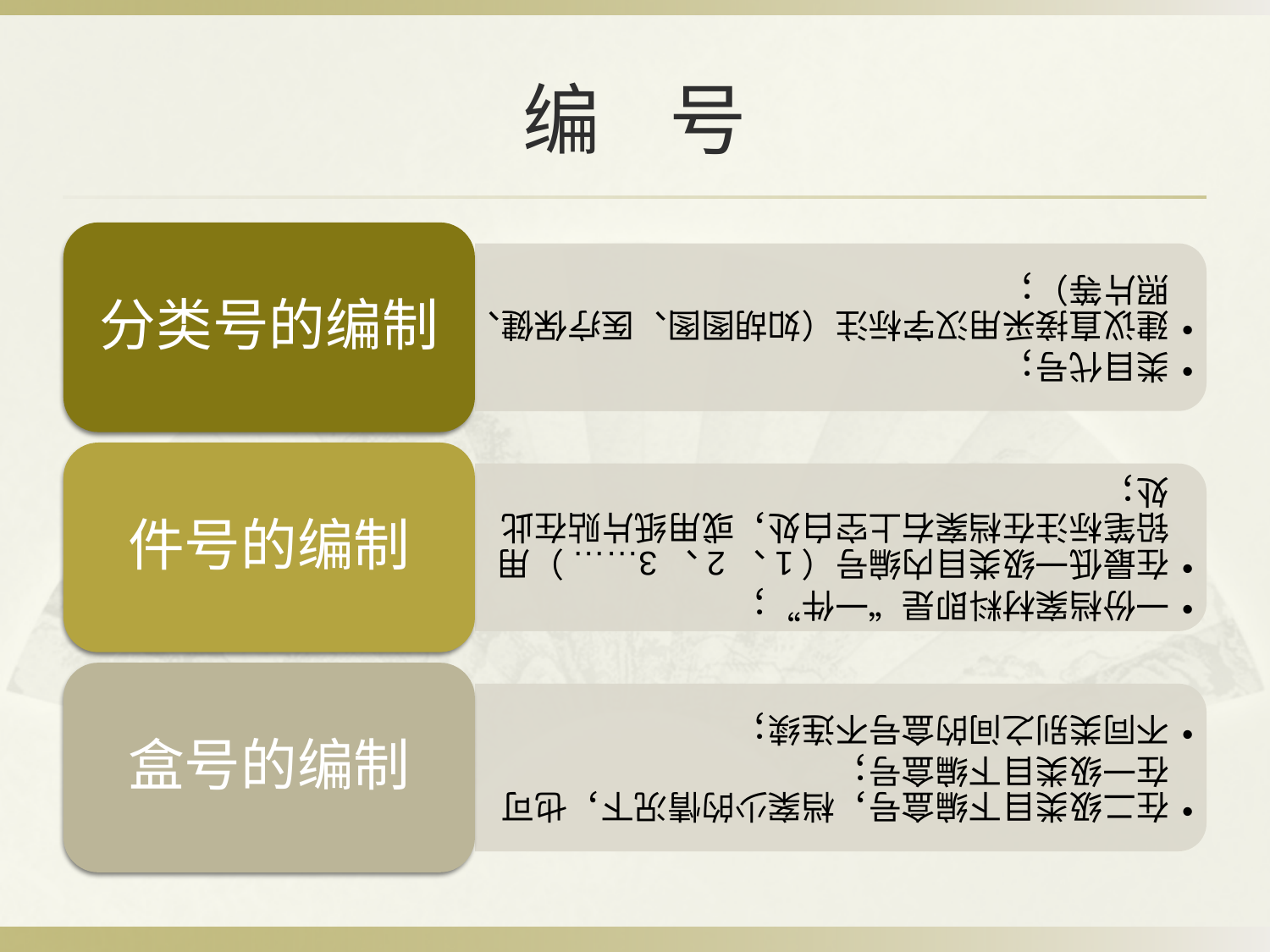

# 编    号
类目代号；
建议直接采用汉字标注（如胡图图、医疗保健、照片等）；
分类号的编制
一份档案材料即是“一件”；
在最低一级类目内编号（1、2、3……）用铅笔标注在档案右上空白处，或用纸片贴在此处；
件号的编制
在二级类目下编盒号，档案少的情况下，也可在一级类目下编盒号；
不同类别之间的盒号不连续；
盒号的编制
86